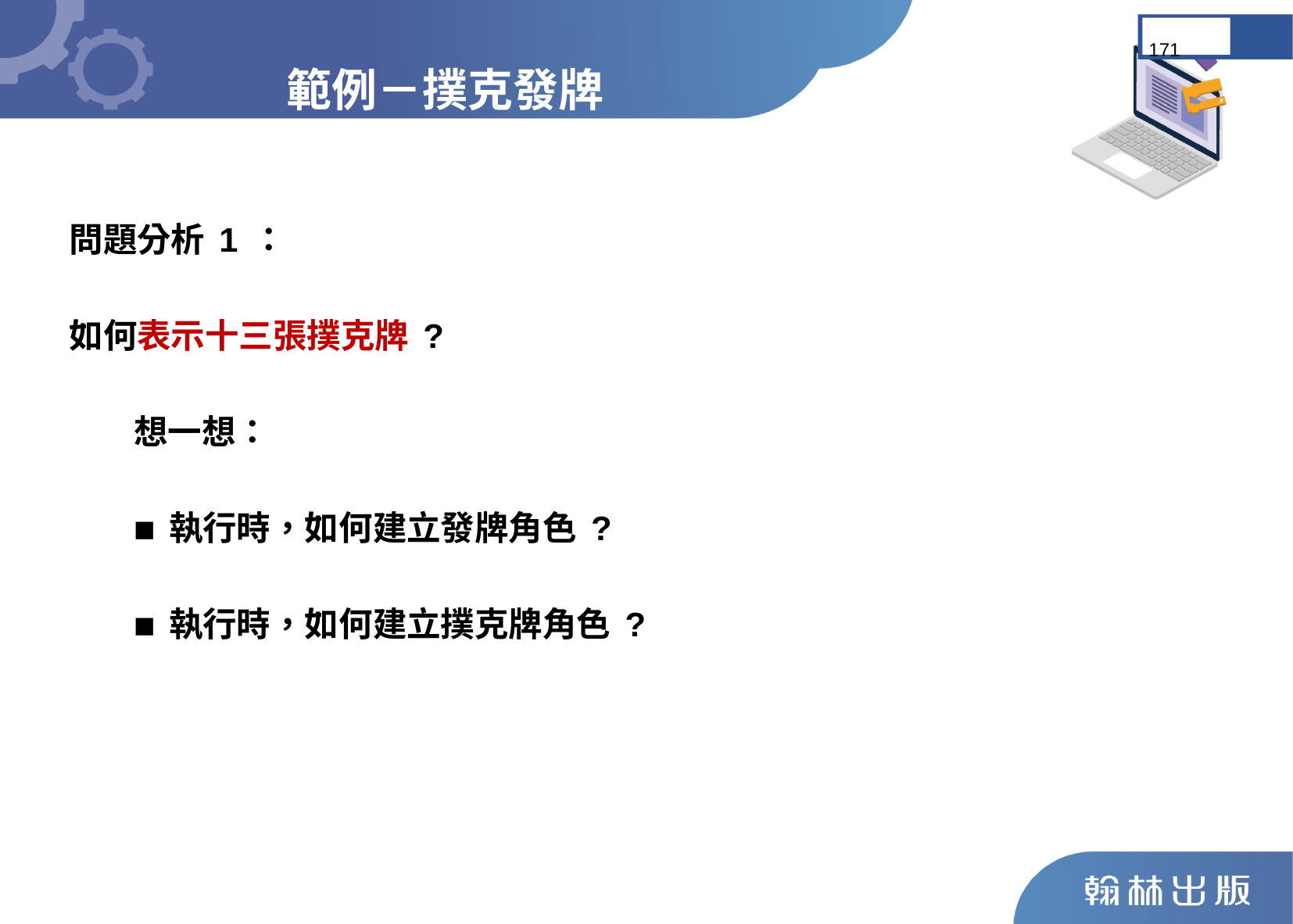

範例－撲克發牌
171
問題分析1：
如何表示十三張撲克牌?

想一想：
◼執行時，如何建立發牌角色?
◼執行時，如何建立撲克牌角色?